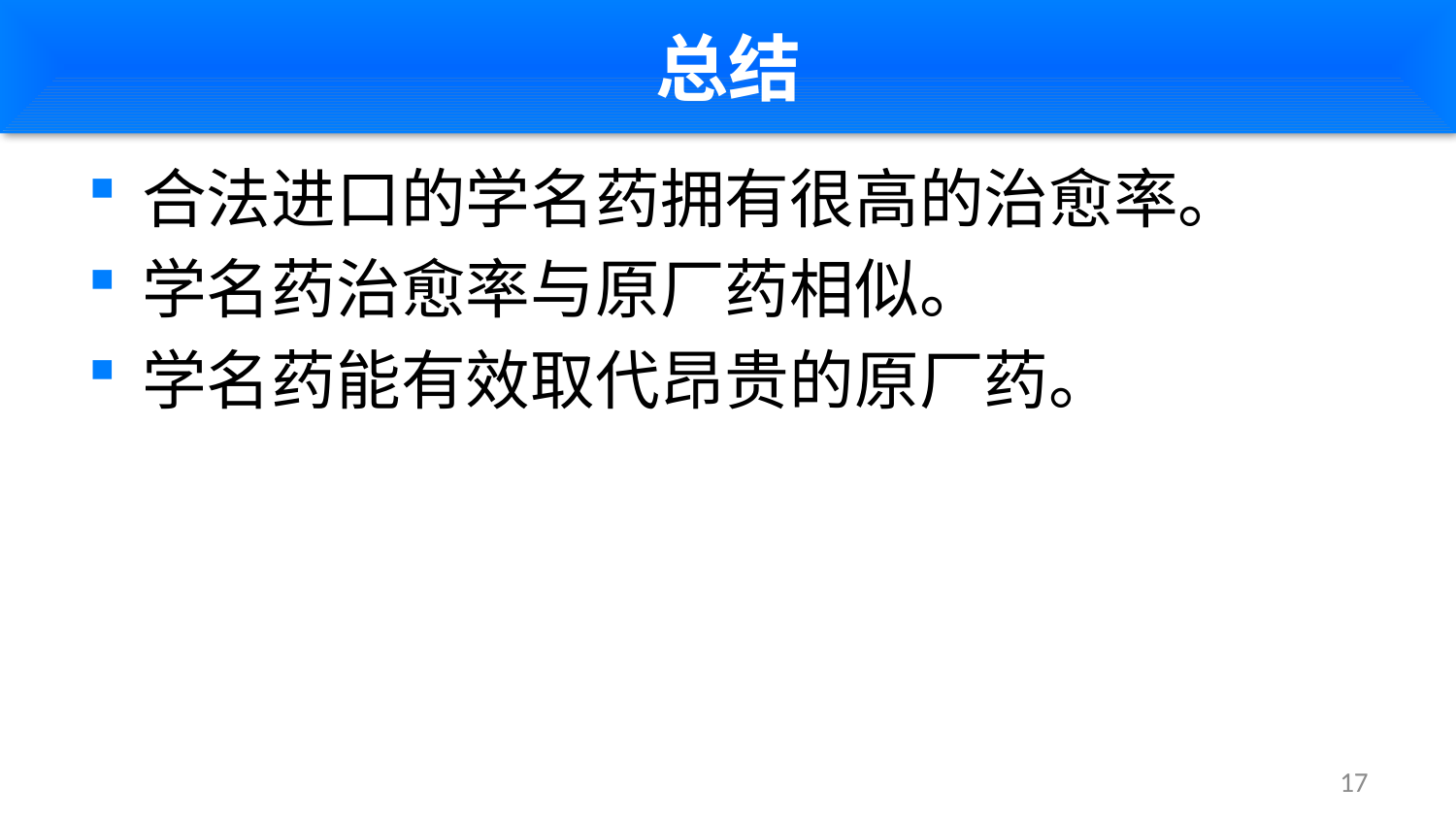

# 总结
合法进口的学名药拥有很高的治愈率。
学名药治愈率与原厂药相似。
学名药能有效取代昂贵的原厂药。

17